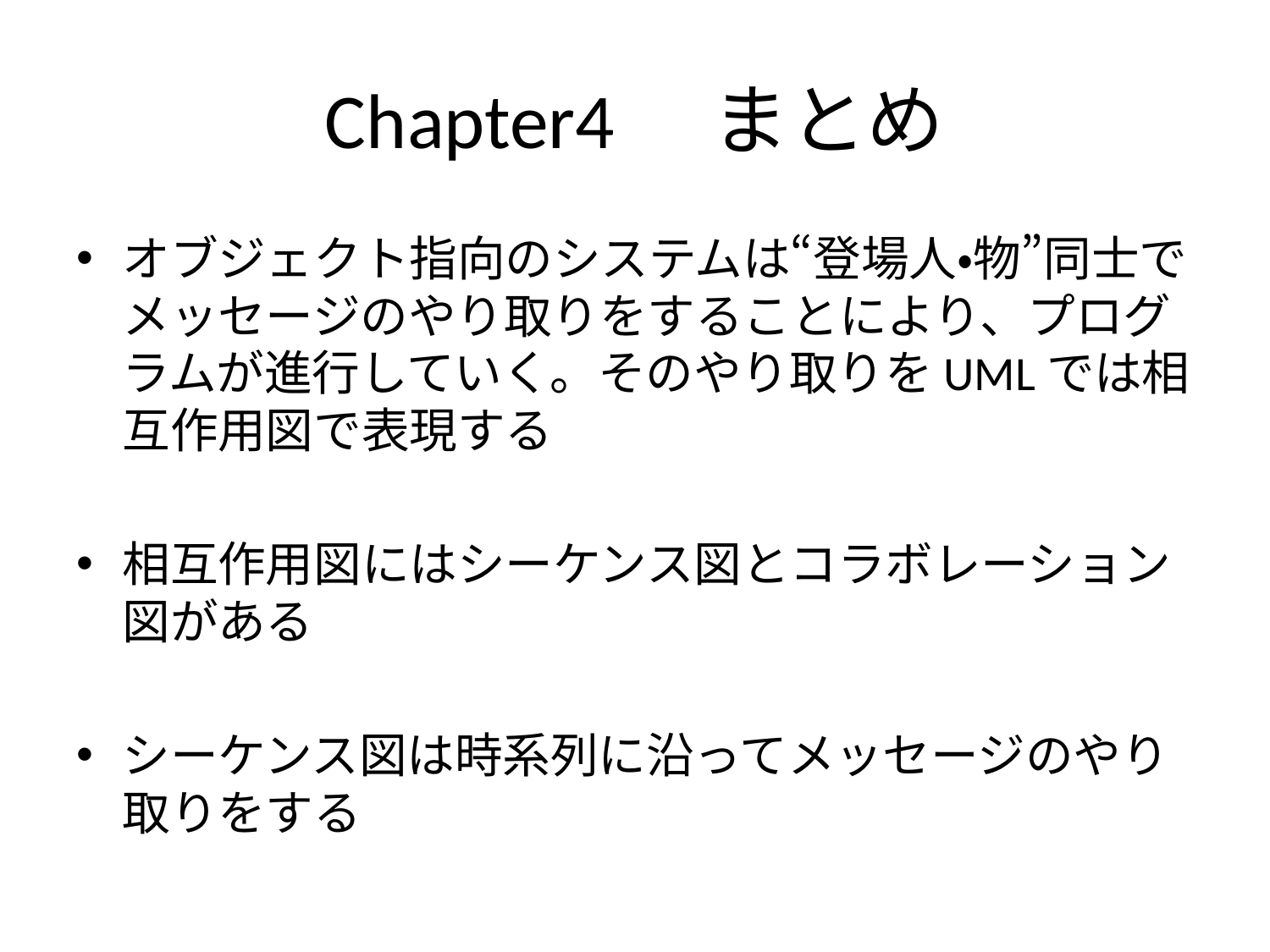

# Chapter4　まとめ
オブジェクト指向のシステムは“登場人・物”同士でメッセージのやり取りをすることにより、プログラムが進行していく。そのやり取りをUMLでは相互作用図で表現する

相互作用図にはシーケンス図とコラボレーション図がある

シーケンス図は時系列に沿ってメッセージのやり取りをする